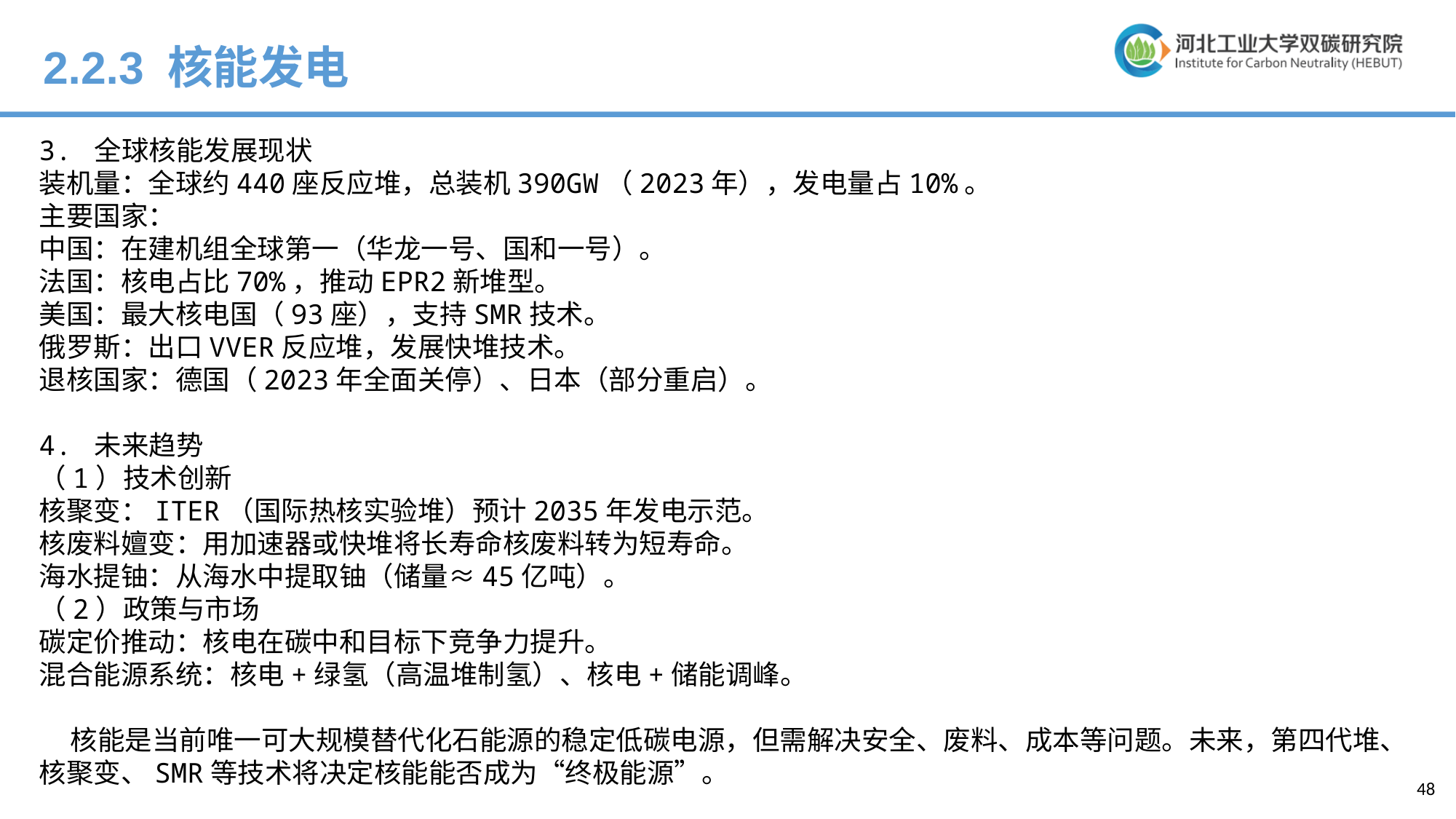

2.2.3 核能发电

3. 全球核能发展现状
装机量：全球约440座反应堆，总装机390GW（2023年），发电量占10%。
主要国家：
中国：在建机组全球第一（华龙一号、国和一号）。
法国：核电占比70%，推动EPR2新堆型。
美国：最大核电国（93座），支持SMR技术。
俄罗斯：出口VVER反应堆，发展快堆技术。
退核国家：德国（2023年全面关停）、日本（部分重启）。

4. 未来趋势
（1）技术创新
核聚变：ITER（国际热核实验堆）预计2035年发电示范。
核废料嬗变：用加速器或快堆将长寿命核废料转为短寿命。
海水提铀：从海水中提取铀（储量≈45亿吨）。
（2）政策与市场
碳定价推动：核电在碳中和目标下竞争力提升。
混合能源系统：核电+绿氢（高温堆制氢）、核电+储能调峰。

    核能是当前唯一可大规模替代化石能源的稳定低碳电源，但需解决安全、废料、成本等问题。未来，第四代堆、核聚变、SMR等技术将决定核能能否成为“终极能源”。
48